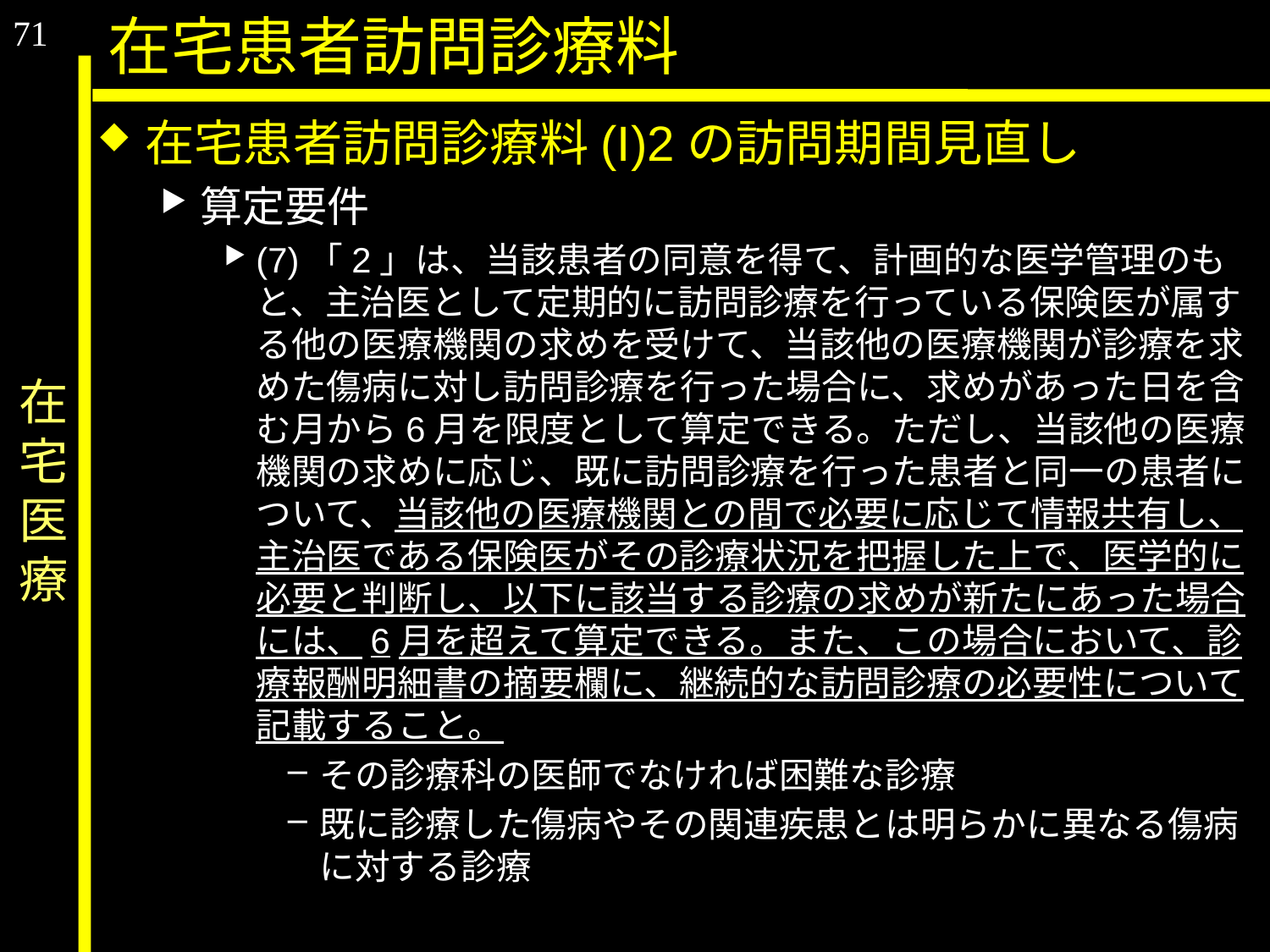

71
在宅患者訪問診療料

在宅患者訪問診療料(I)2の訪問期間見直し
算定要件
(7)「2」は、当該患者の同意を得て、計画的な医学管理のもと、主治医として定期的に訪問診療を行っている保険医が属する他の医療機関の求めを受けて、当該他の医療機関が診療を求めた傷病に対し訪問診療を行った場合に、求めがあった日を含む月から6月を限度として算定できる。ただし、当該他の医療機関の求めに応じ、既に訪問診療を行った患者と同一の患者について、当該他の医療機関との間で必要に応じて情報共有し、主治医である保険医がその診療状況を把握した上で、医学的に必要と判断し、以下に該当する診療の求めが新たにあった場合には、6月を超えて算定できる。また、この場合において、診療報酬明細書の摘要欄に、継続的な訪問診療の必要性について記載すること。
その診療科の医師でなければ困難な診療
既に診療した傷病やその関連疾患とは明らかに異なる傷病に対する診療
在宅医療